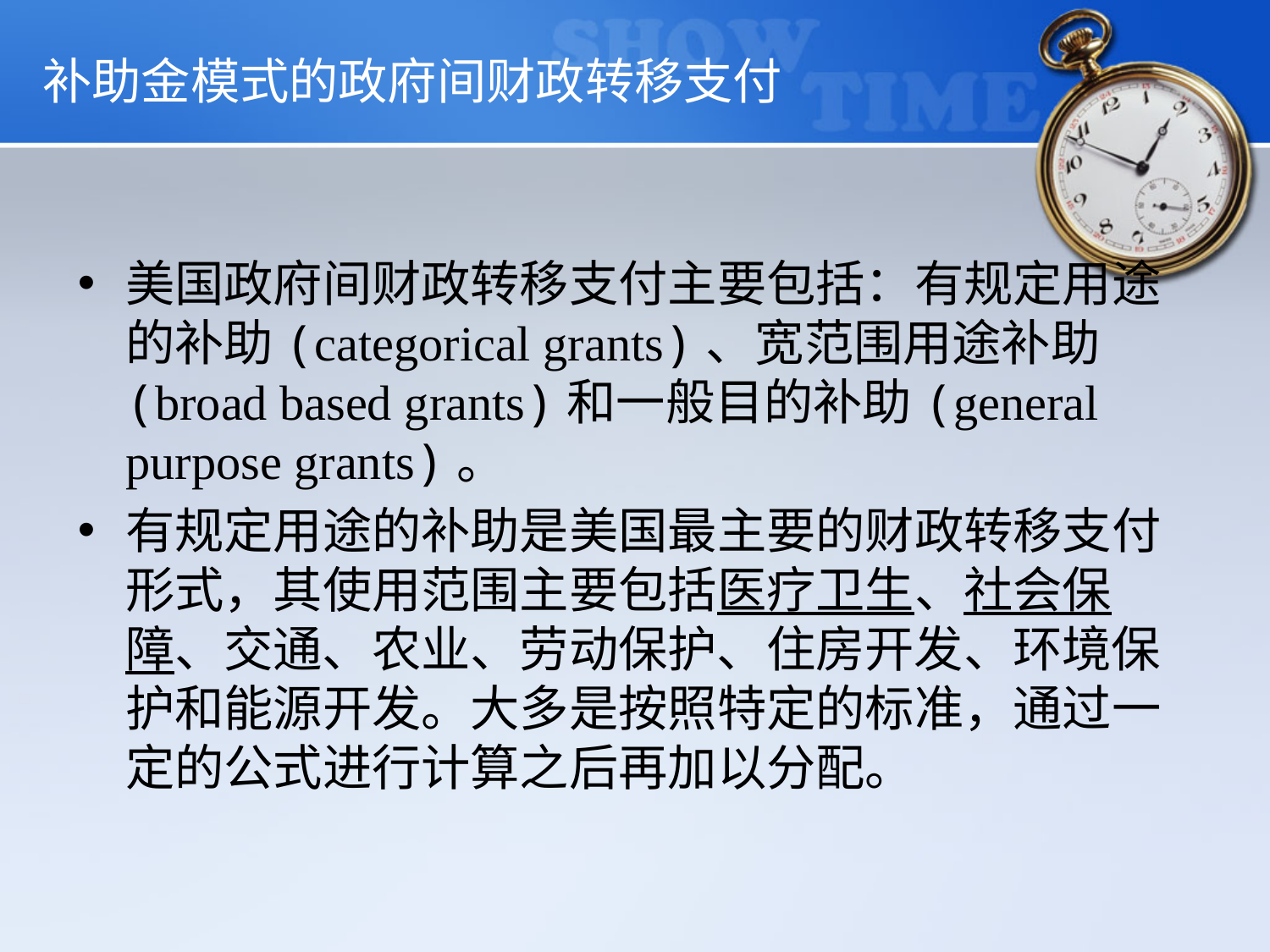

# 补助金模式的政府间财政转移支付
美国政府间财政转移支付主要包括：有规定用途的补助(categorical grants)、宽范围用途补助(broad based grants)和一般目的补助(general purpose grants)。
有规定用途的补助是美国最主要的财政转移支付形式，其使用范围主要包括医疗卫生、社会保障、交通、农业、劳动保护、住房开发、环境保护和能源开发。大多是按照特定的标准，通过一定的公式进行计算之后再加以分配。